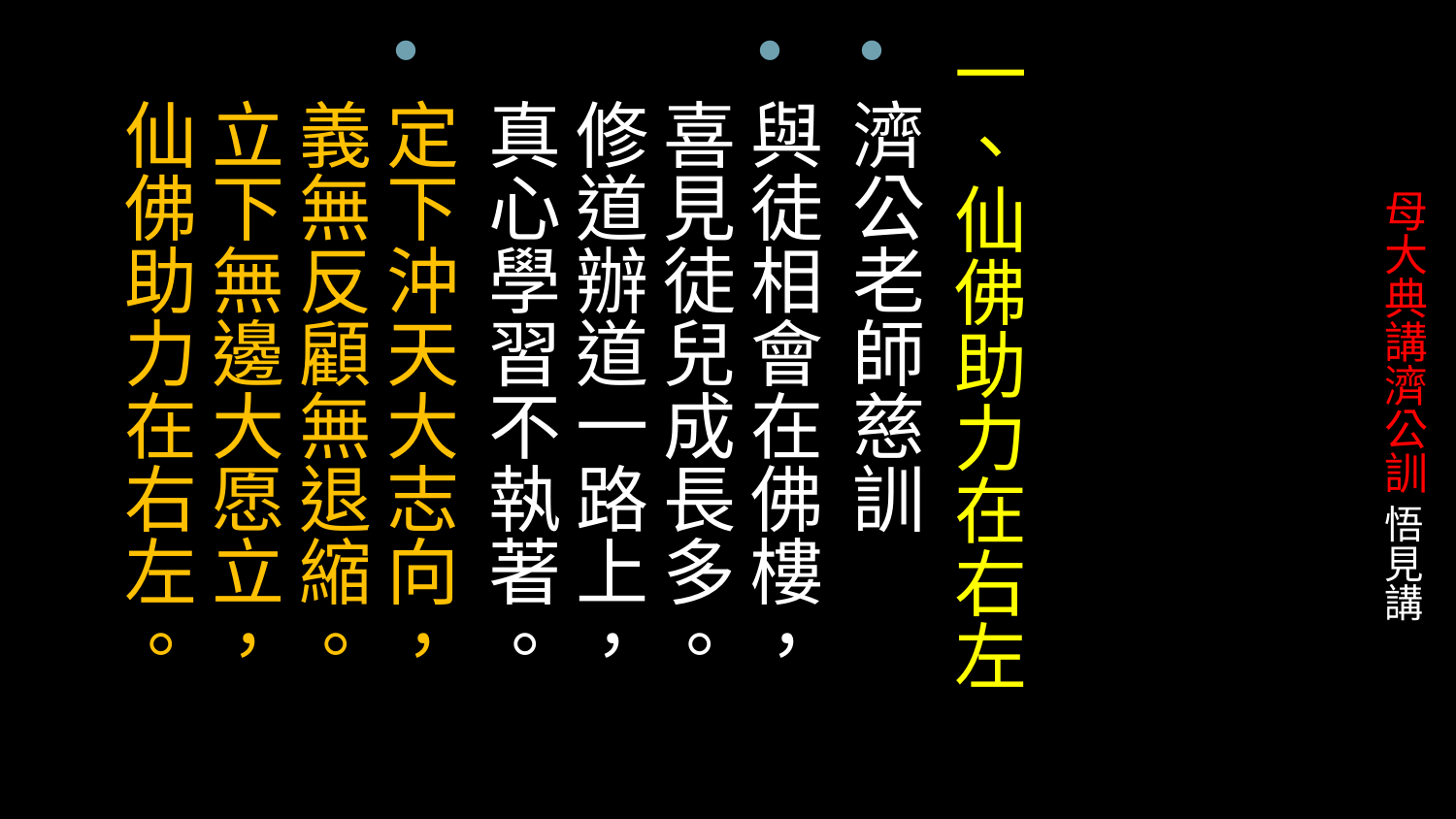

一、仙佛助力在右左
濟公老師慈訓
與徒相會在佛樓，  喜見徒兒成長多。  修道辦道一路上，  真心學習不執著。
定下沖天大志向，  義無反顧無退縮。  立下無邊大愿立，   仙佛助力在右左。

# 母大典講濟公訓 悟見講